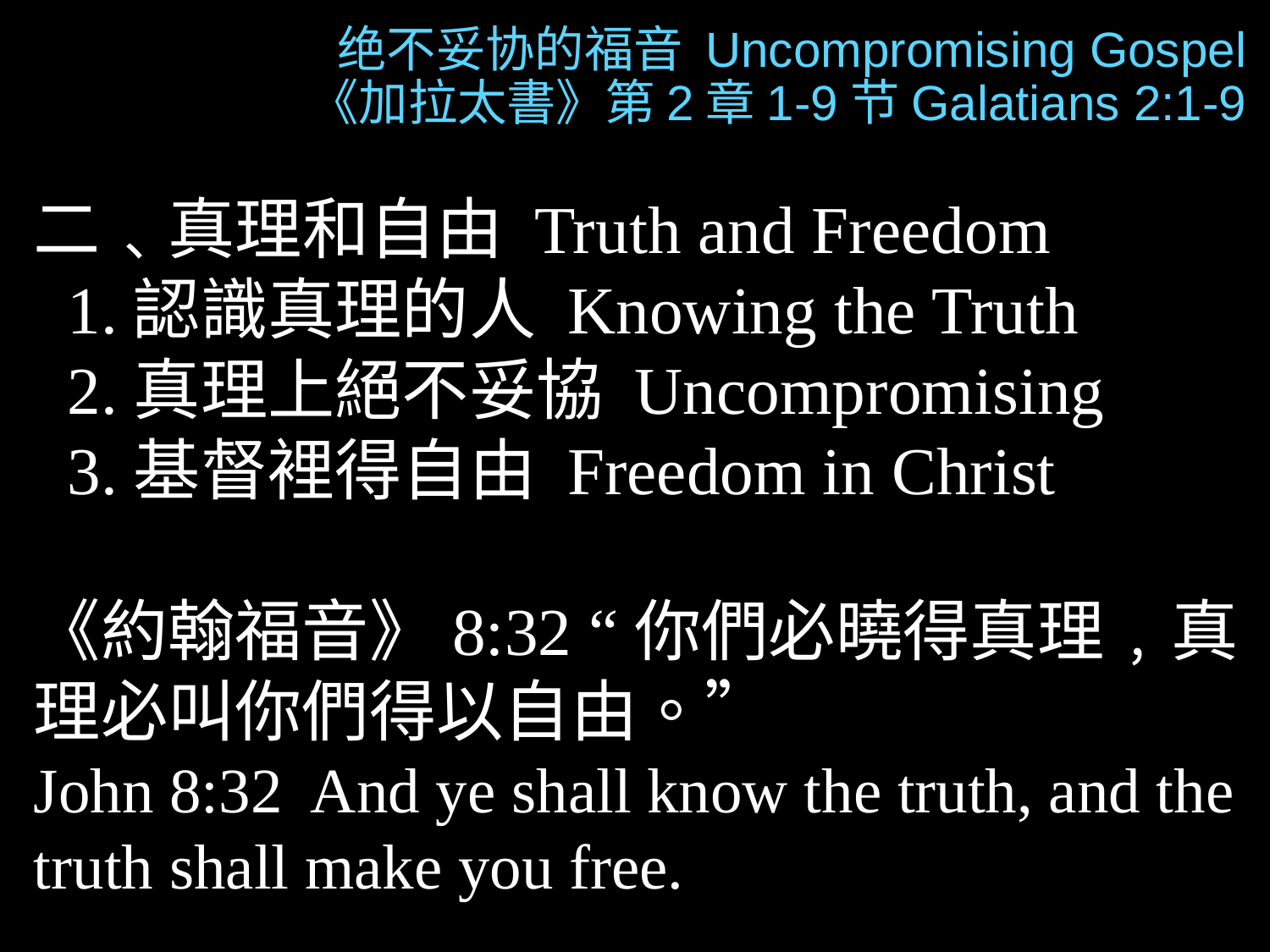

绝不妥协的福音 Uncompromising Gospel
《加拉太書》第2章1-9节Galatians 2:1-9
二﹑真理和自由 Truth and Freedom
  1.認識真理的人 Knowing the Truth
  2.真理上絕不妥協 Uncompromising
  3.基督裡得自由 Freedom in Christ

《約翰福音》8:32 “你們必曉得真理﹐真理必叫你們得以自由。”
John 8:32  And ye shall know the truth, and the truth shall make you free.